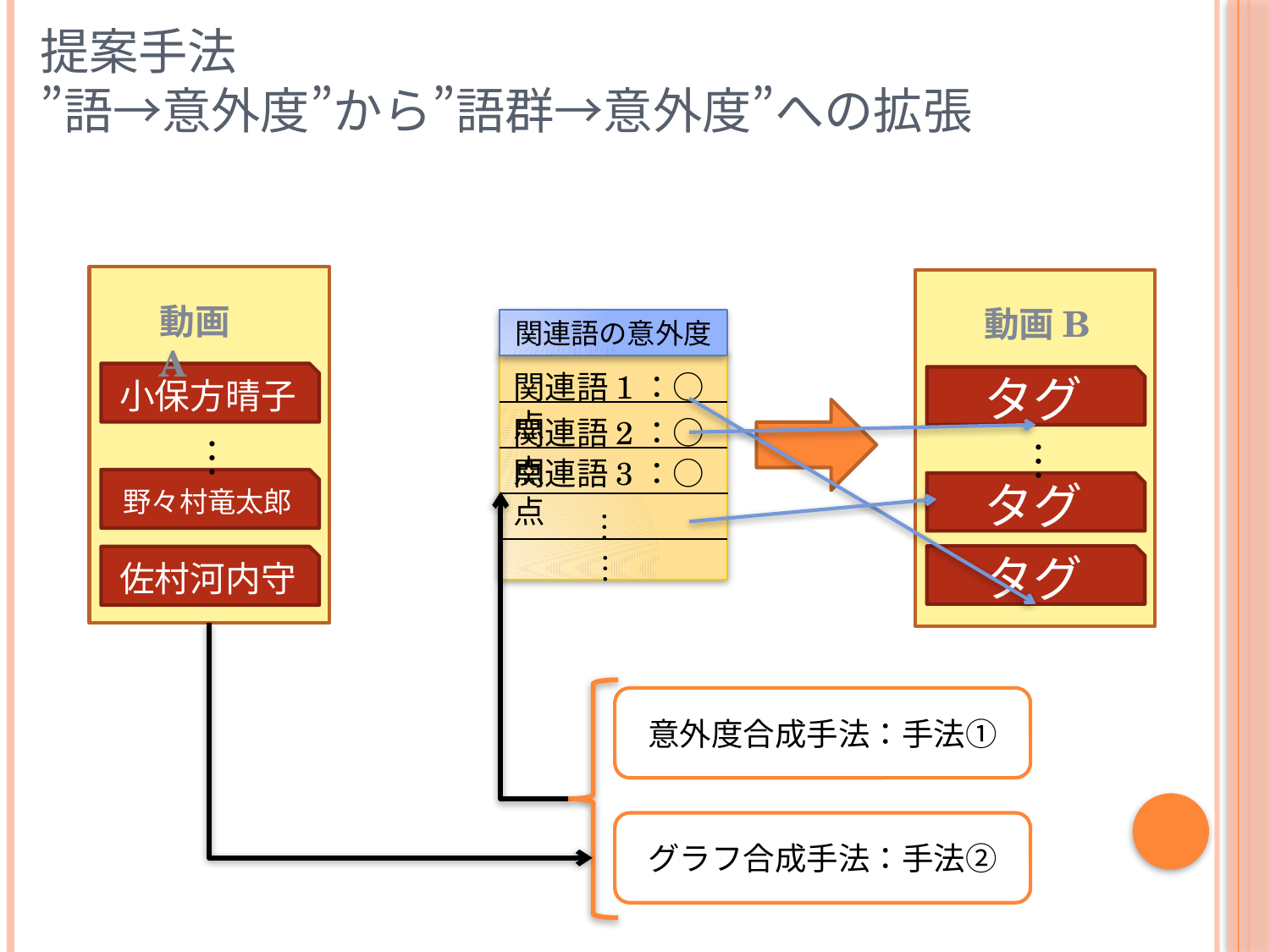

# 提案手法 ”語→意外度”から”語群→意外度”への拡張

動画A
小保方晴子
…
野々村竜太郎
佐村河内守

動画B
タグ
…
タグ
タグ
関連語の意外度

関連語1：○点
関連語2：○点
関連語3：○点
…
…

意外度合成手法：手法①
グラフ合成手法：手法②